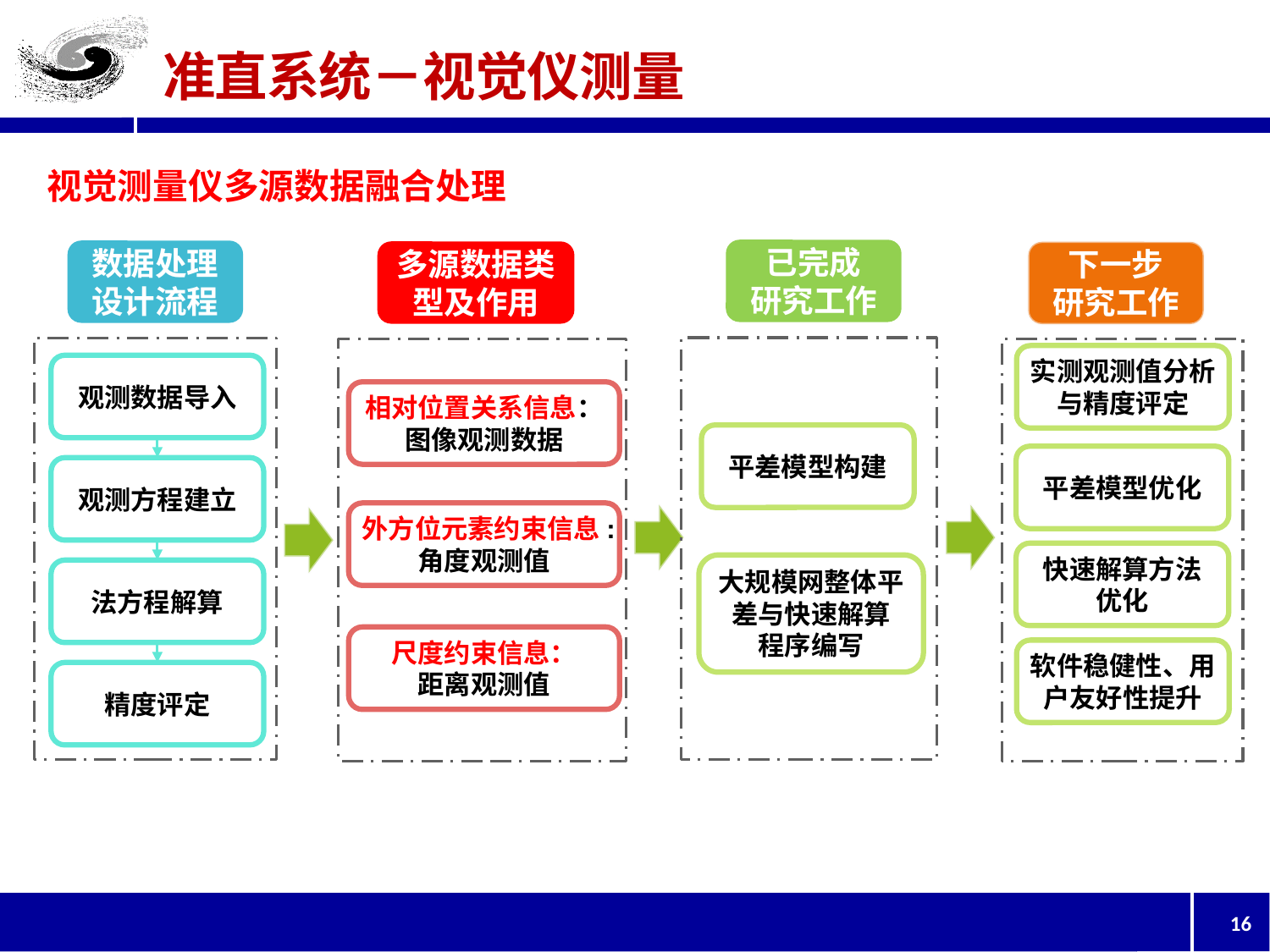

准直系统－视觉仪测量
视觉测量仪多源数据融合处理
已完成
研究工作
数据处理设计流程
多源数据类型及作用
下一步
研究工作

实测观测值分析与精度评定
观测数据导入
观测方程建立
法方程解算
精度评定
相对位置关系信息：
图像观测数据
16
平差模型构建
平差模型优化
外方位元素约束信息:
角度观测值

快速解算方法
优化
大规模网整体平差与快速解算
程序编写
尺度约束信息：
距离观测值
软件稳健性、用户友好性提升